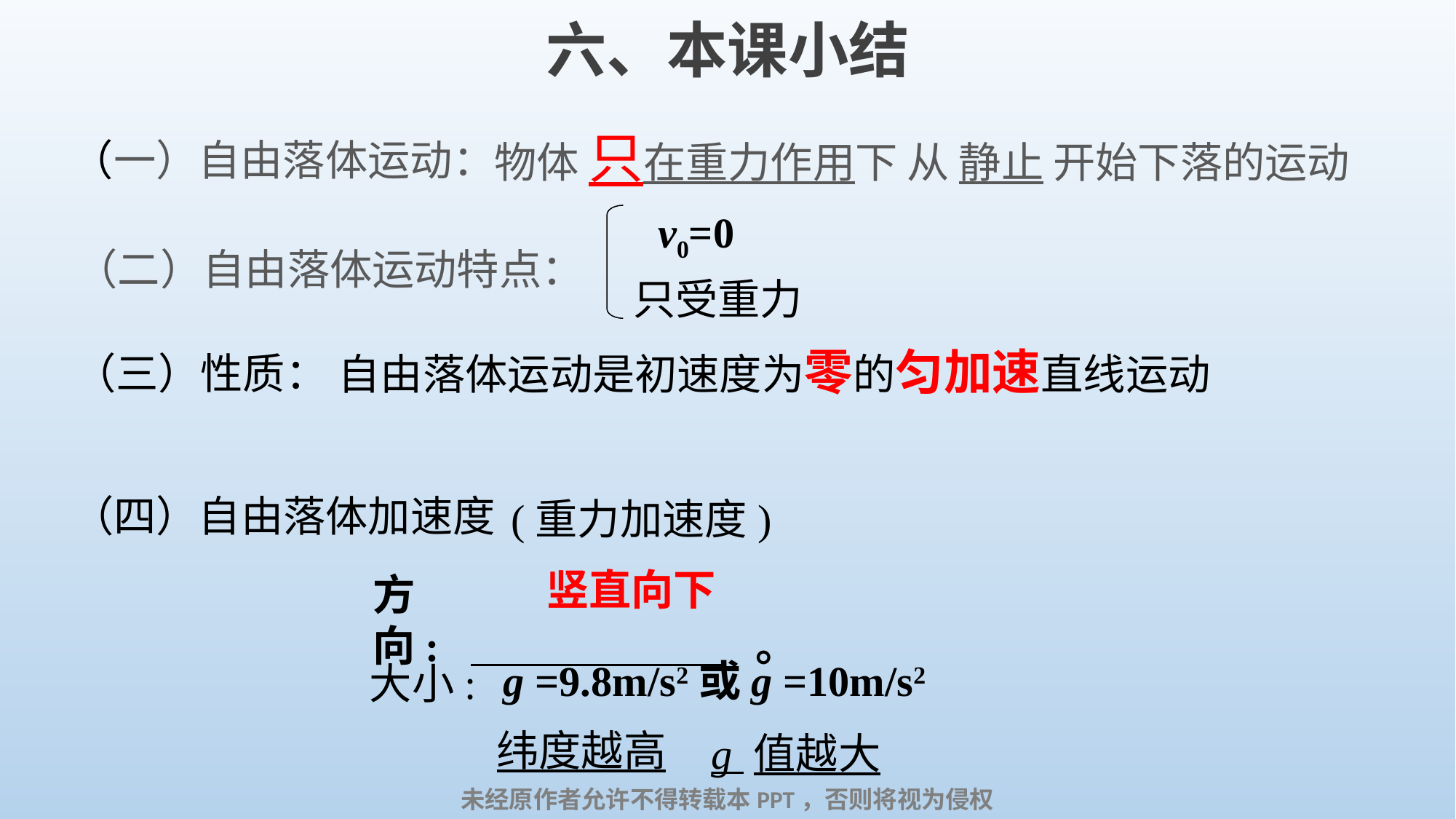

# 六、本课小结
物体 只在重力作用下 从 静止 开始下落的运动
（一）自由落体运动：
v0=0

（二）自由落体运动特点：
只受重力
自由落体运动是初速度为零的匀加速直线运动
（三）性质：
（四）自由落体加速度
(重力加速度)
竖直向下
方向:                             。
g =9.8m/s2或g =10m/s2
大小:
纬度越高
g 值越大
未经原作者允许不得转载本PPT，否则将视为侵权